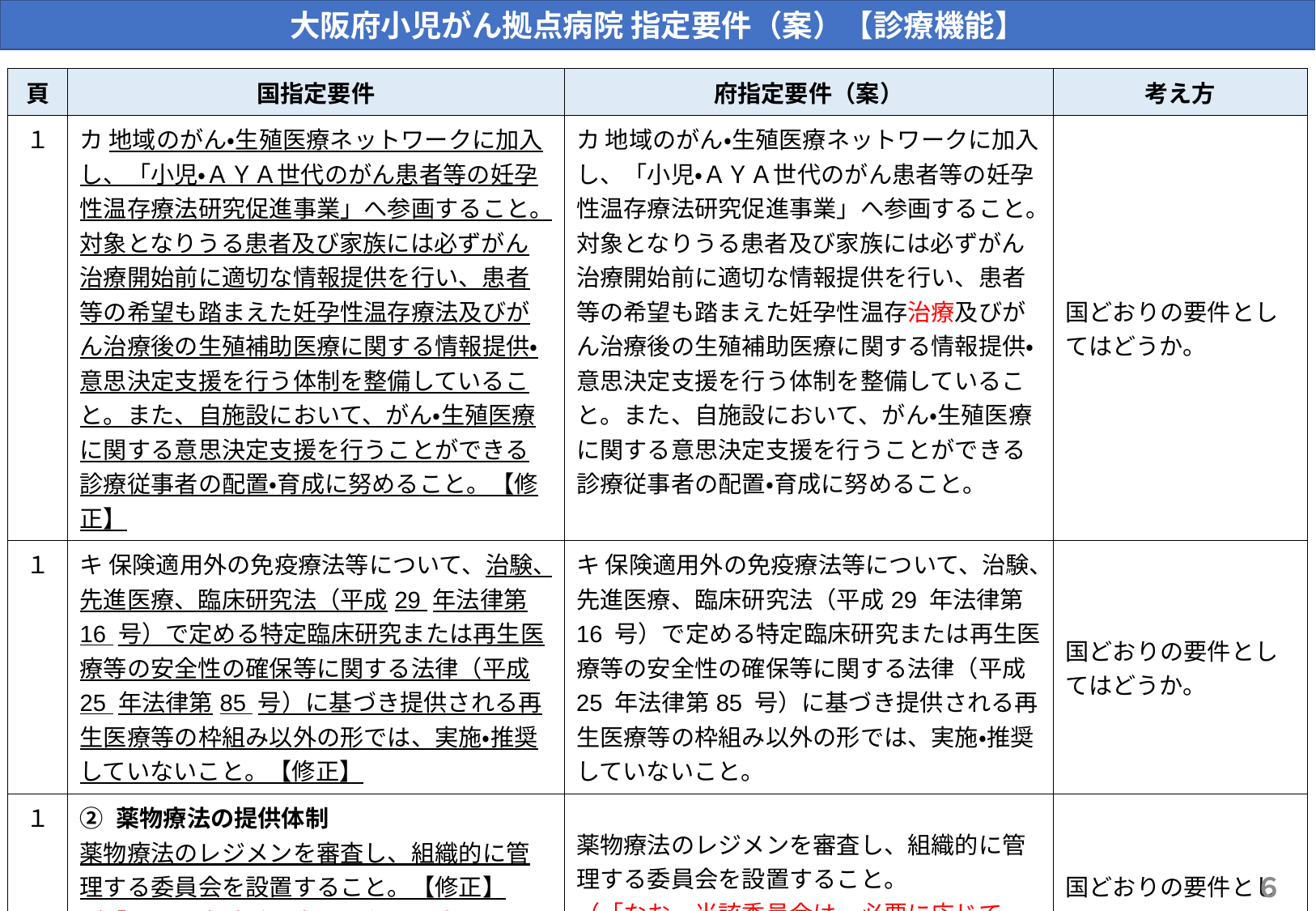

大阪府小児がん拠点病院 指定要件（案）【診療機能】
| 頁 | 国指定要件 | 府指定要件（案） | 考え方 |
| --- | --- | --- | --- |
| １ | カ 地域のがん・生殖医療ネットワークに加入し、「小児・ＡＹＡ世代のがん患者等の妊孕性温存療法研究促進事業」へ参画すること。対象となりうる患者及び家族には必ずがん治療開始前に適切な情報提供を行い、患者等の希望も踏まえた妊孕性温存療法及びがん治療後の生殖補助医療に関する情報提供・意思決定支援を行う体制を整備していること。また、自施設において、がん・生殖医療に関する意思決定支援を行うことができる診療従事者の配置・育成に努めること。【修正】 | カ 地域のがん・生殖医療ネットワークに加入し、「小児・ＡＹＡ世代のがん患者等の妊孕性温存療法研究促進事業」へ参画すること。対象となりうる患者及び家族には必ずがん治療開始前に適切な情報提供を行い、患者等の希望も踏まえた妊孕性温存治療及びがん治療後の生殖補助医療に関する情報提供・意思決定支援を行う体制を整備していること。また、自施設において、がん・生殖医療に関する意思決定支援を行うことができる診療従事者の配置・育成に努めること。 | 国どおりの要件としてはどうか。 |
| １ | キ 保険適用外の免疫療法等について、治験、先進医療、臨床研究法（平成29 年法律第16 号）で定める特定臨床研究または再生医療等の安全性の確保等に関する法律（平成25 年法律第85 号）に基づき提供される再生医療等の枠組み以外の形では、実施・推奨していないこと。【修正】 | キ 保険適用外の免疫療法等について、治験、先進医療、臨床研究法（平成29 年法律第16 号）で定める特定臨床研究または再生医療等の安全性の確保等に関する法律（平成25 年法律第85 号）に基づき提供される再生医療等の枠組み以外の形では、実施・推奨していないこと。 | 国どおりの要件としてはどうか。 |
| １ | ② 薬物療法の提供体制 薬物療法のレジメンを審査し、組織的に管理する委員会を設置すること。【修正】 （「なお、当該委員会は、必要に応じて、キャンサーボードと連携協力すること。」は削除） | 薬物療法のレジメンを審査し、組織的に管理する委員会を設置すること。 （「なお、当該委員会は、必要に応じて、キャンサーボードと連携協力すること。」は削除） | 国どおりの要件としてはどうか。 |
６